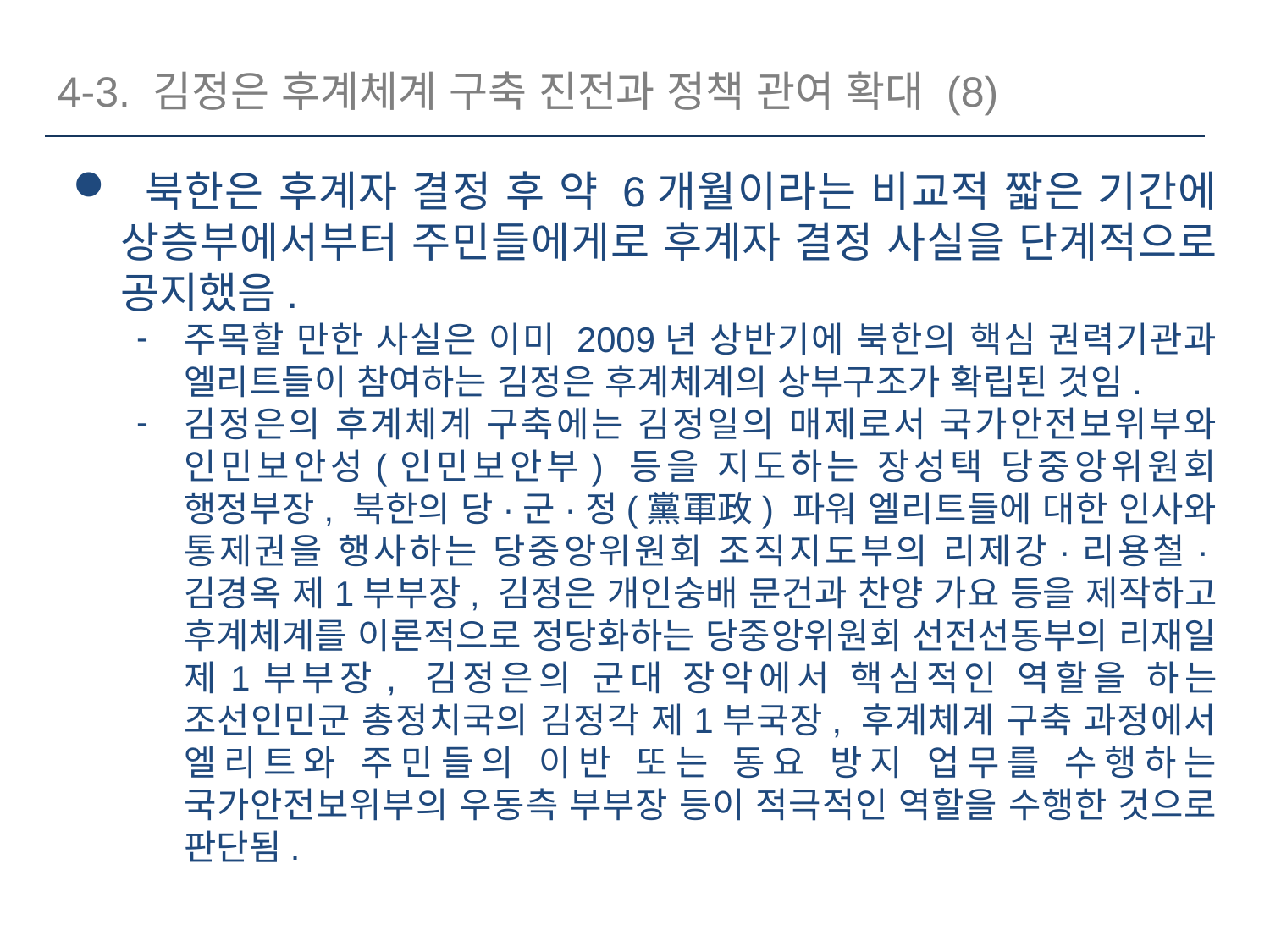

4-3. 김정은 후계체계 구축 진전과 정책 관여 확대 (8)
 북한은 후계자 결정 후 약 6개월이라는 비교적 짧은 기간에 상층부에서부터 주민들에게로 후계자 결정 사실을 단계적으로 공지했음.
주목할 만한 사실은 이미 2009년 상반기에 북한의 핵심 권력기관과 엘리트들이 참여하는 김정은 후계체계의 상부구조가 확립된 것임.
김정은의 후계체계 구축에는 김정일의 매제로서 국가안전보위부와 인민보안성(인민보안부) 등을 지도하는 장성택 당중앙위원회 행정부장, 북한의 당·군·정(黨軍政) 파워 엘리트들에 대한 인사와 통제권을 행사하는 당중앙위원회 조직지도부의 리제강·리용철·김경옥 제1부부장, 김정은 개인숭배 문건과 찬양 가요 등을 제작하고 후계체계를 이론적으로 정당화하는 당중앙위원회 선전선동부의 리재일 제1부부장, 김정은의 군대 장악에서 핵심적인 역할을 하는 조선인민군 총정치국의 김정각 제1부국장, 후계체계 구축 과정에서 엘리트와 주민들의 이반 또는 동요 방지 업무를 수행하는 국가안전보위부의 우동측 부부장 등이 적극적인 역할을 수행한 것으로 판단됨.